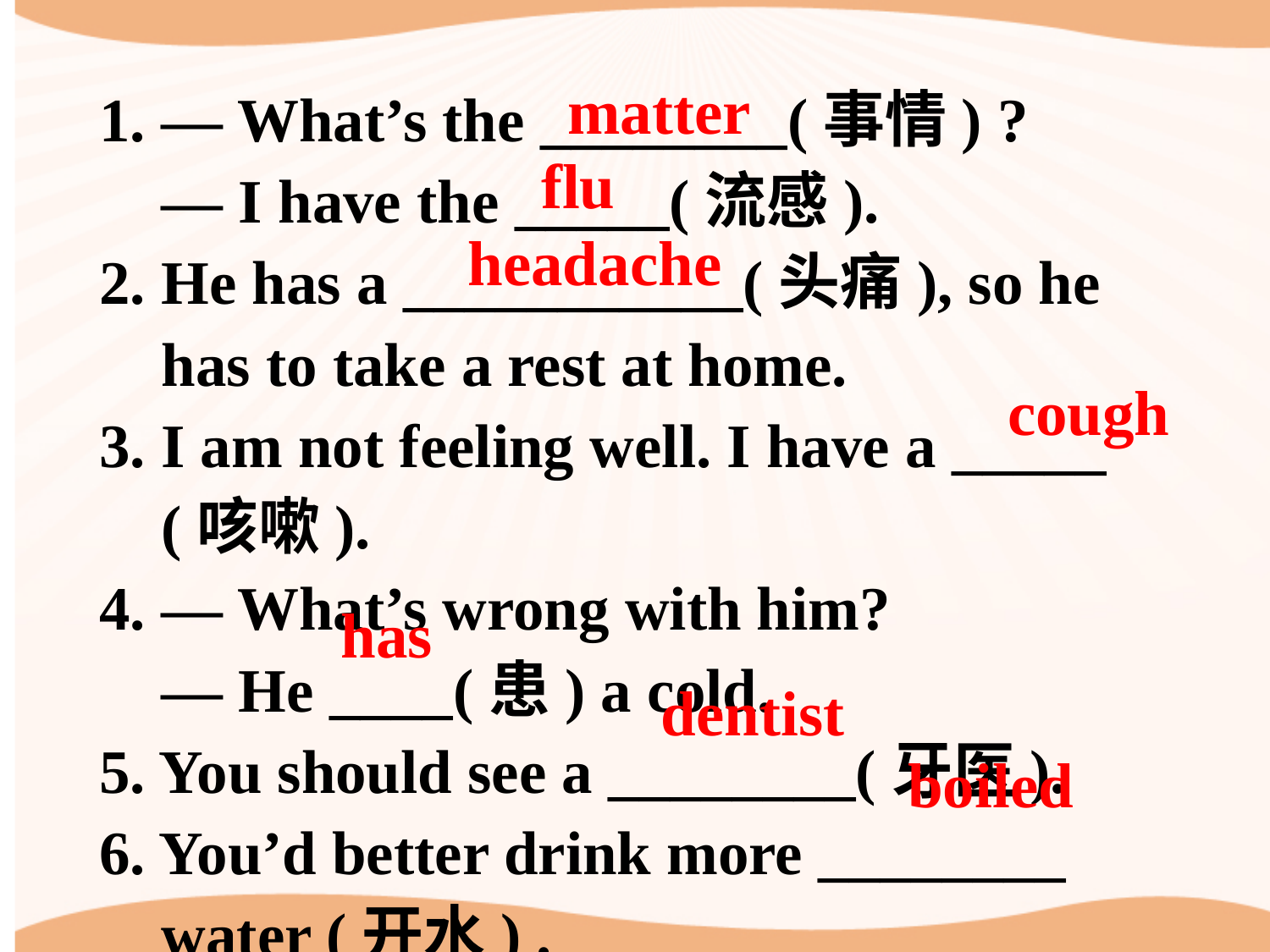

matter
1. — What’s the ________(事情) ?
    — I have the _____(流感).
2. He has a ___________(头痛), so he
    has to take a rest at home.
3. I am not feeling well. I have a _____
    (咳嗽).
4. — What’s wrong with him?
    — He ____(患) a cold.
5. You should see a ________(牙医).
6. You’d better drink more ________
    water (开水) .
flu
headache
cough
has
dentist
boiled